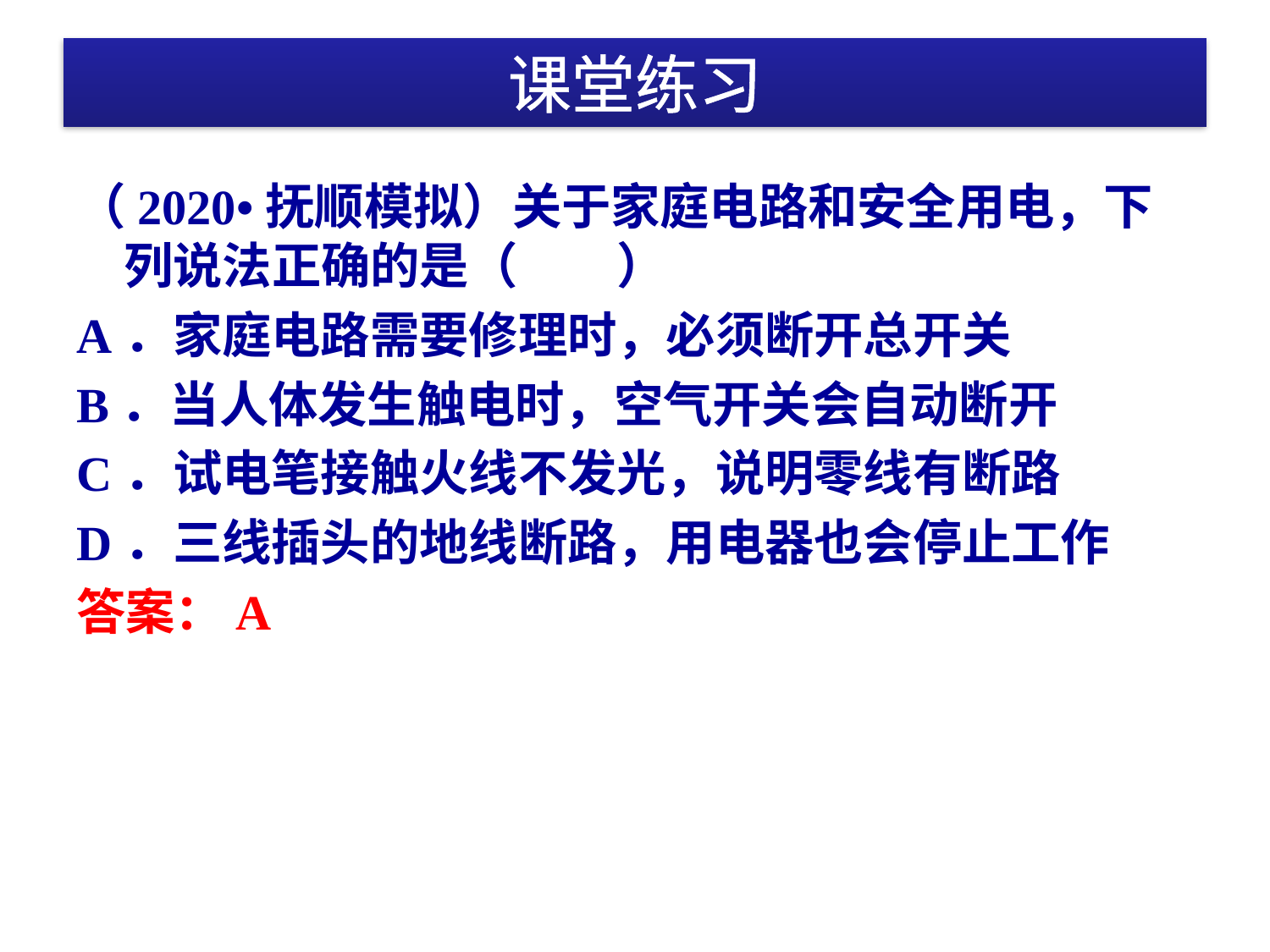

# 课堂练习
（2020•抚顺模拟）关于家庭电路和安全用电，下列说法正确的是（　　）
A．家庭电路需要修理时，必须断开总开关
B．当人体发生触电时，空气开关会自动断开
C．试电笔接触火线不发光，说明零线有断路
D．三线插头的地线断路，用电器也会停止工作
答案：A